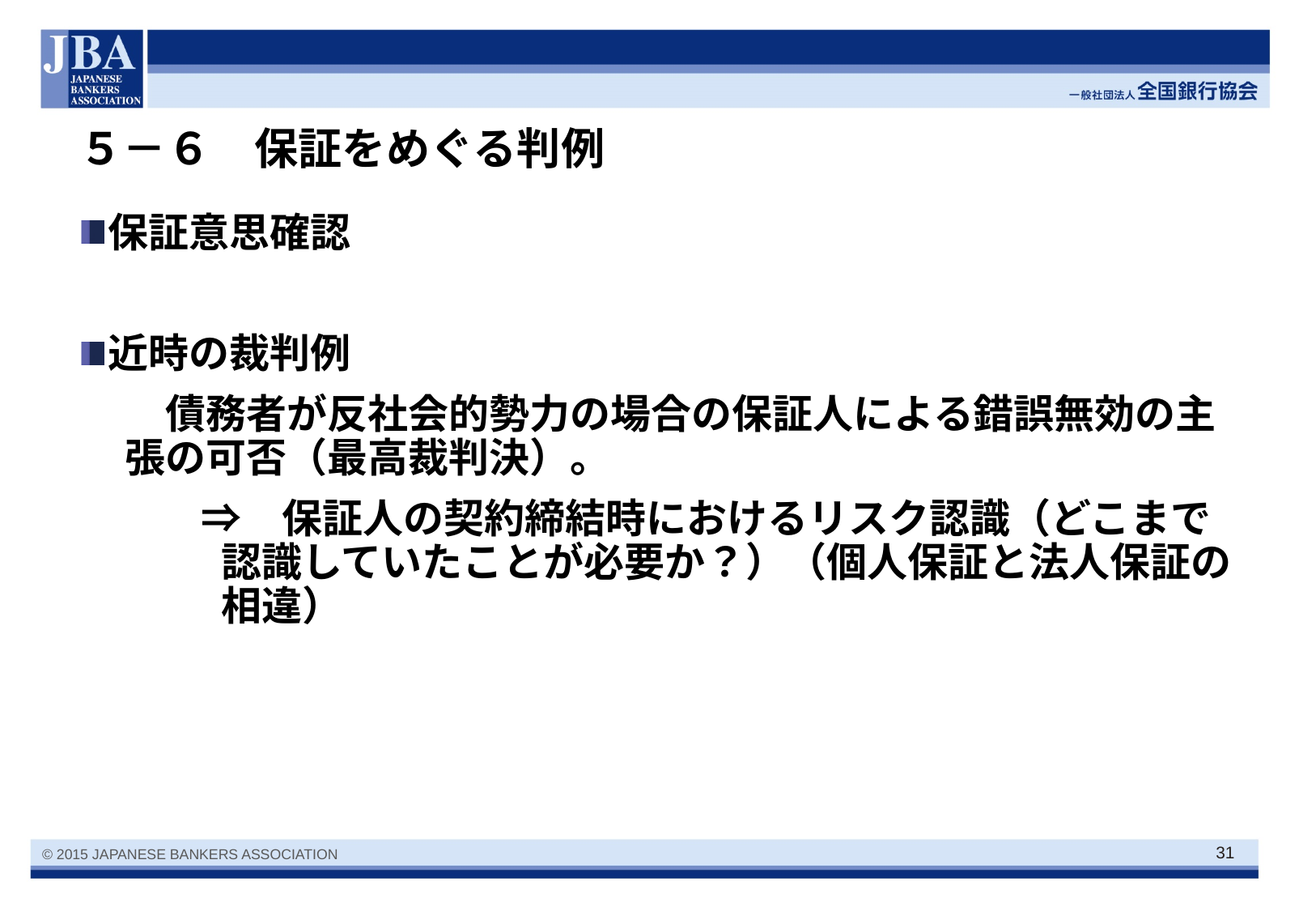

# ５－６　保証をめぐる判例
保証意思確認

近時の裁判例
　債務者が反社会的勢力の場合の保証人による錯誤無効の主張の可否（最高裁判決）。
　⇒　保証人の契約締結時におけるリスク認識（どこまで認識していたことが必要か？）（個人保証と法人保証の相違）